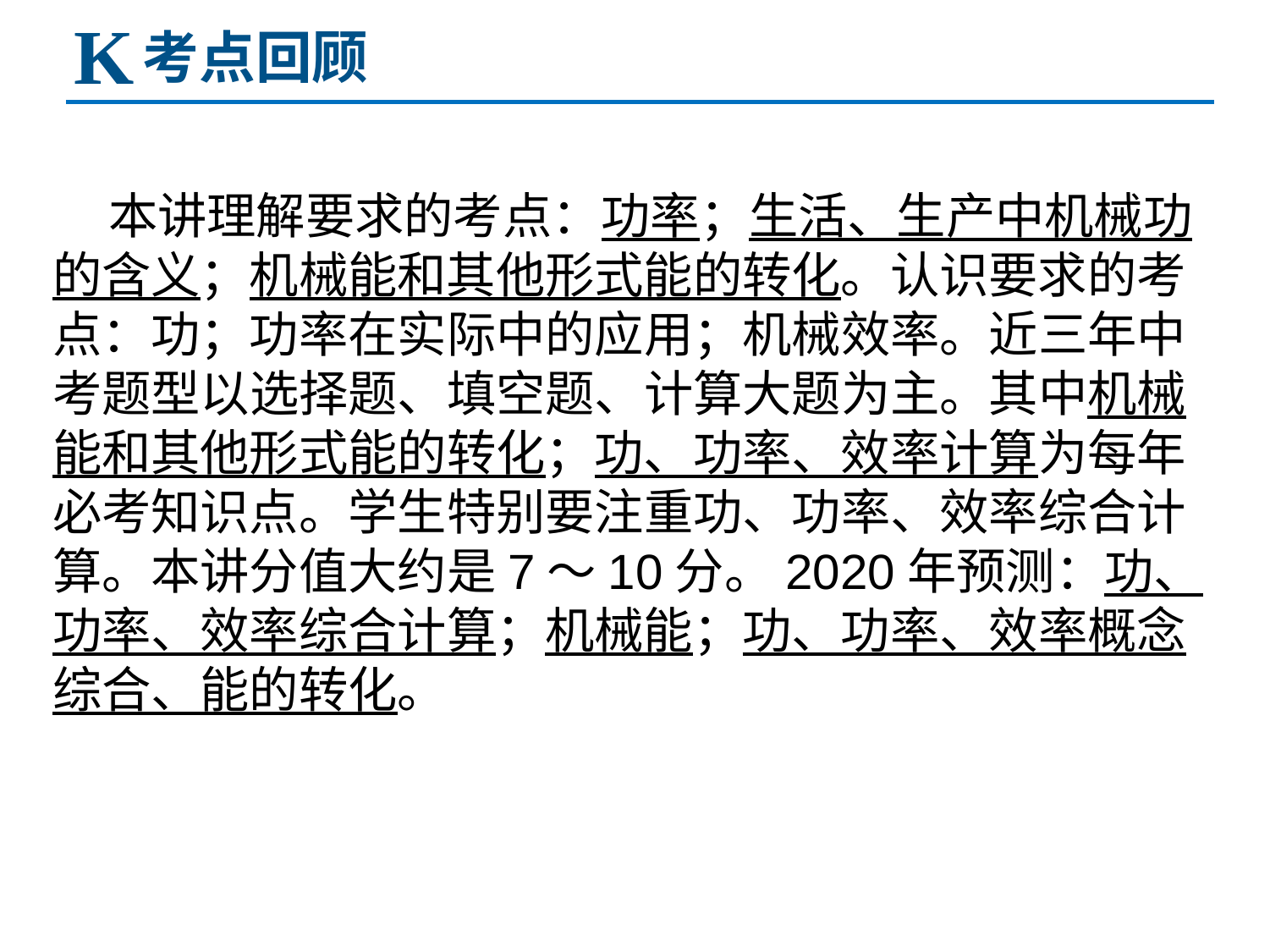

K
考点回顾
    本讲理解要求的考点：功率；生活、生产中机械功的含义；机械能和其他形式能的转化。认识要求的考点：功；功率在实际中的应用；机械效率。近三年中考题型以选择题、填空题、计算大题为主。其中机械能和其他形式能的转化；功、功率、效率计算为每年必考知识点。学生特别要注重功、功率、效率综合计算。本讲分值大约是7～10分。2020年预测：功、功率、效率综合计算；机械能；功、功率、效率概念综合、能的转化。